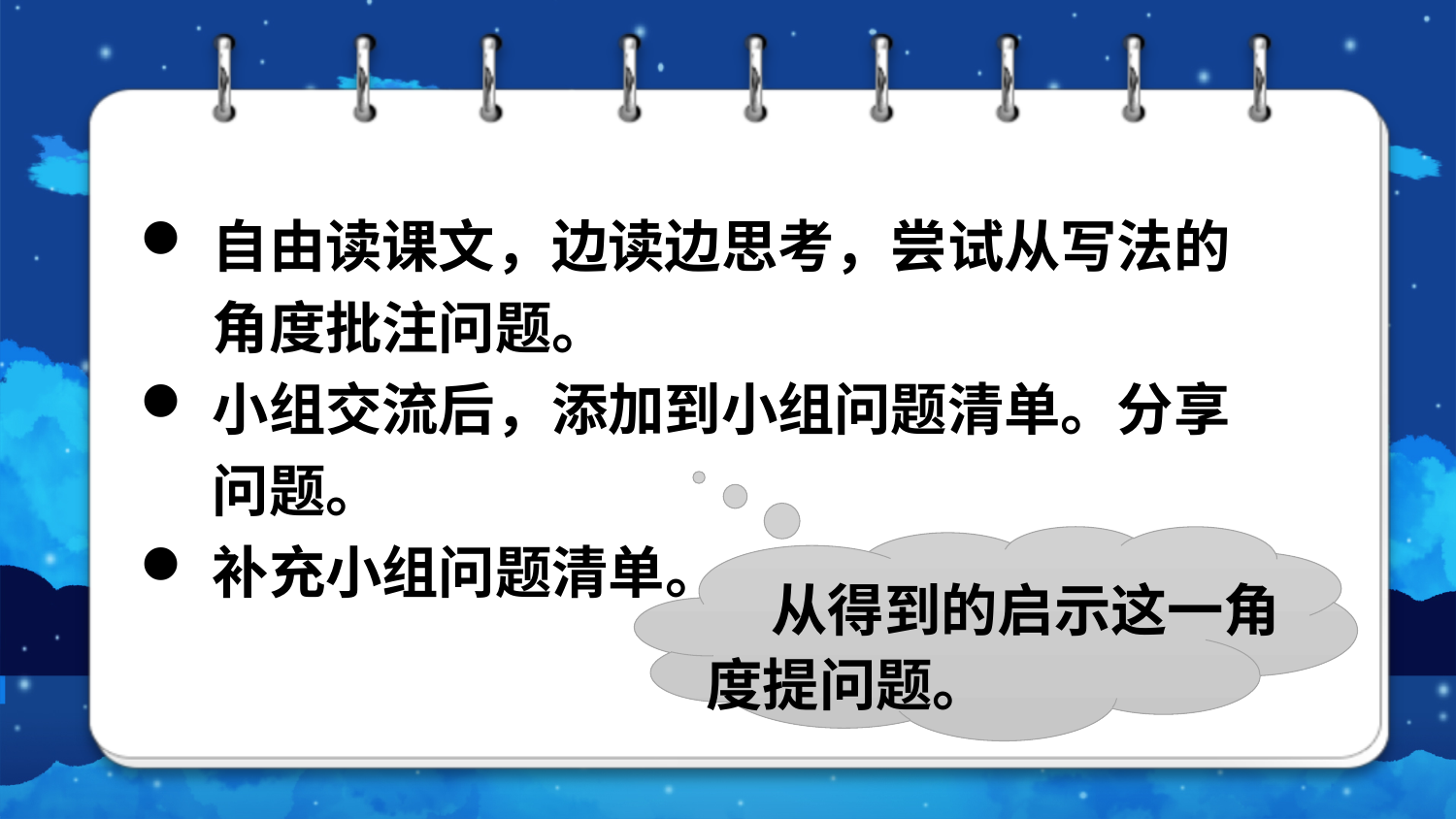

自由读课文，边读边思考，尝试从写法的角度批注问题。
小组交流后，添加到小组问题清单。分享问题。
补充小组问题清单。

    从得到的启示这一角度提问题。